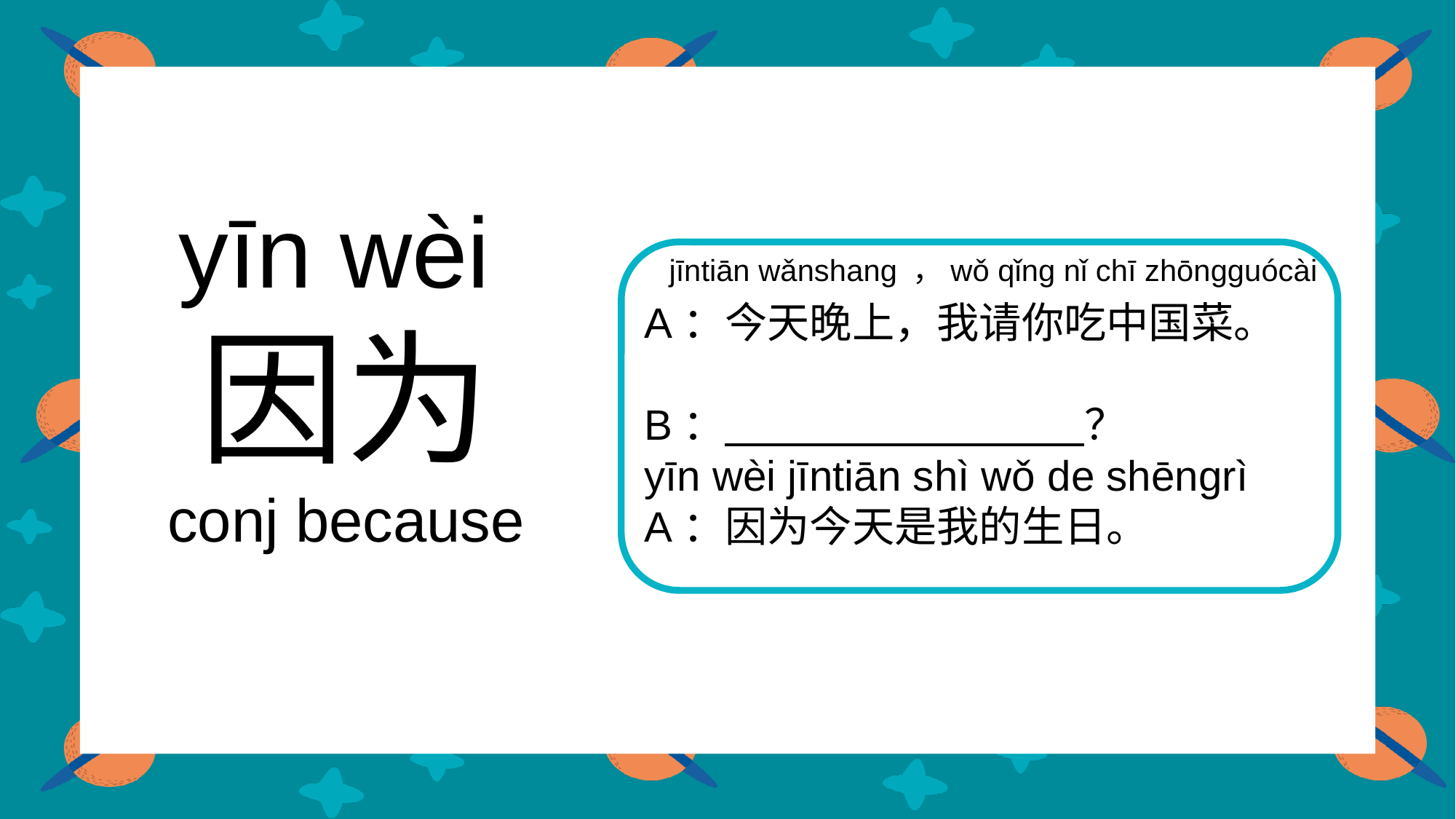

yīn wèi

jīntiān wǎnshang ，wǒ qǐng nǐ chī zhōngguócài
A：今天晚上，我请你吃中国菜。

B：                                      ？
yīn wèi jīntiān shì wǒ de shēngrì
A：因为今天是我的生日。
  因为
    conj because